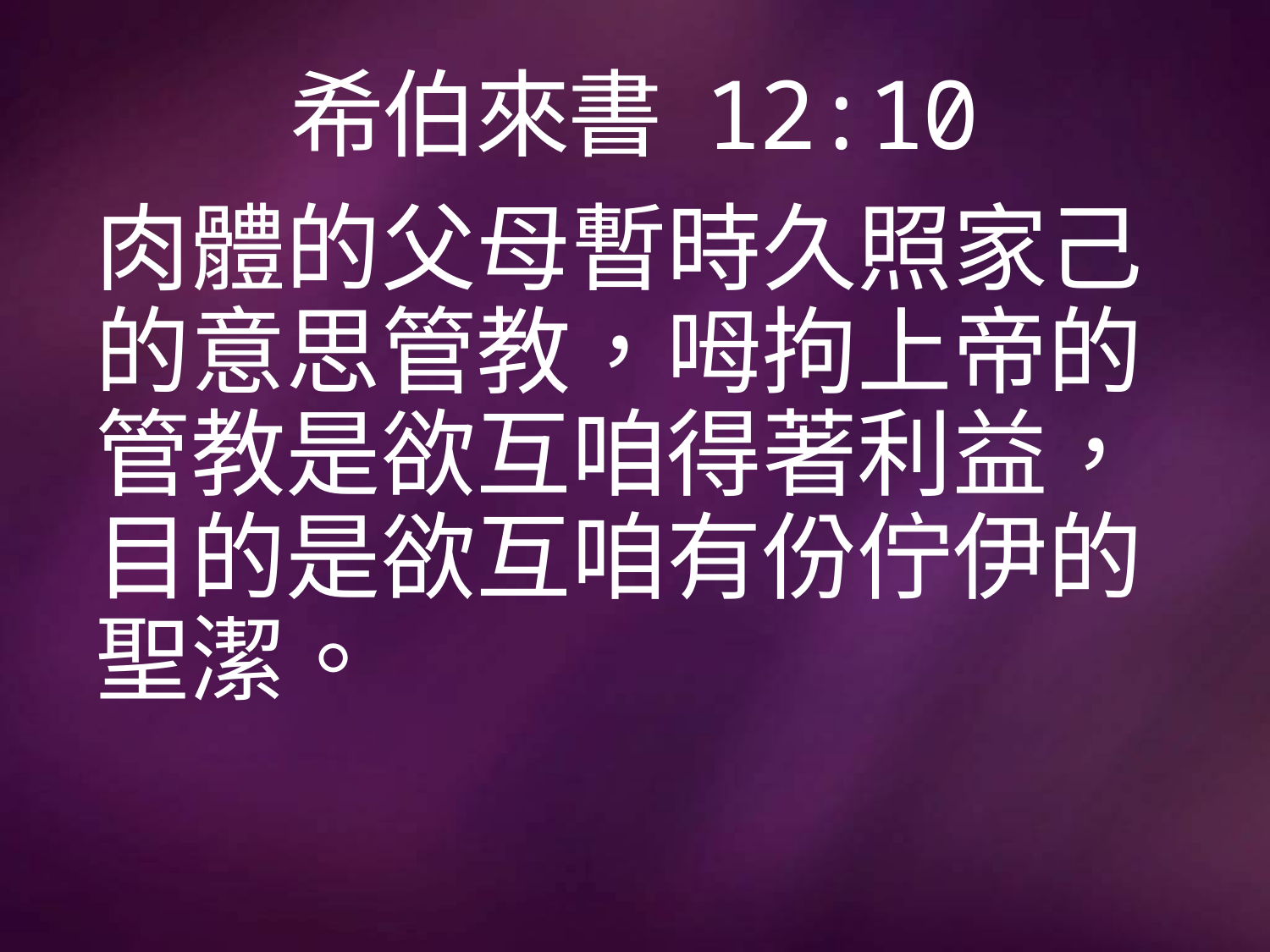

# 希伯來書 12:10
肉體的父母暫時久照家己的意思管教，呣拘上帝的管教是欲互咱得著利益，目的是欲互咱有份佇伊的聖潔。